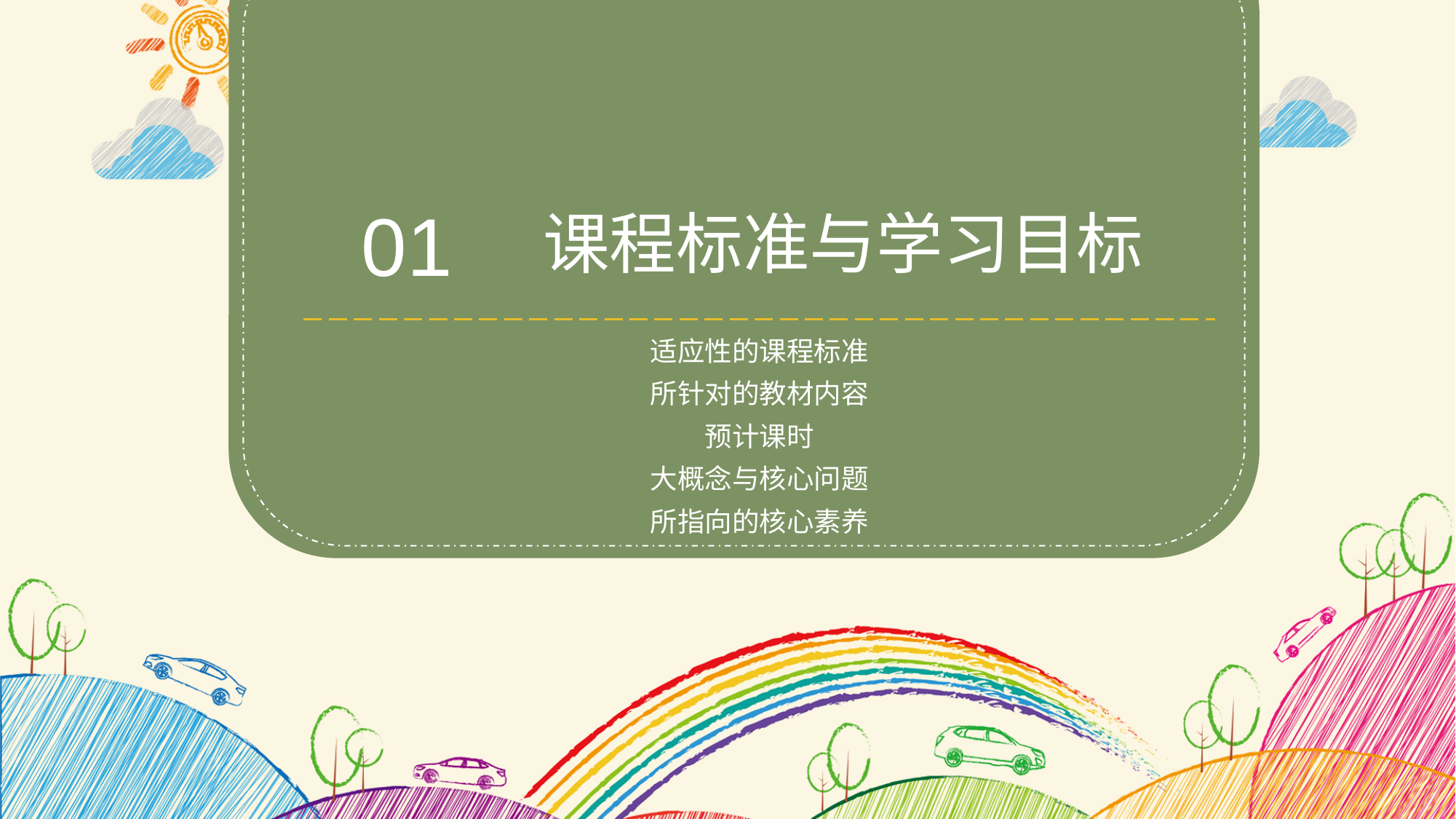

01
课程标准与学习目标
适应性的课程标准
所针对的教材内容
预计课时
大概念与核心问题
所指向的核心素养